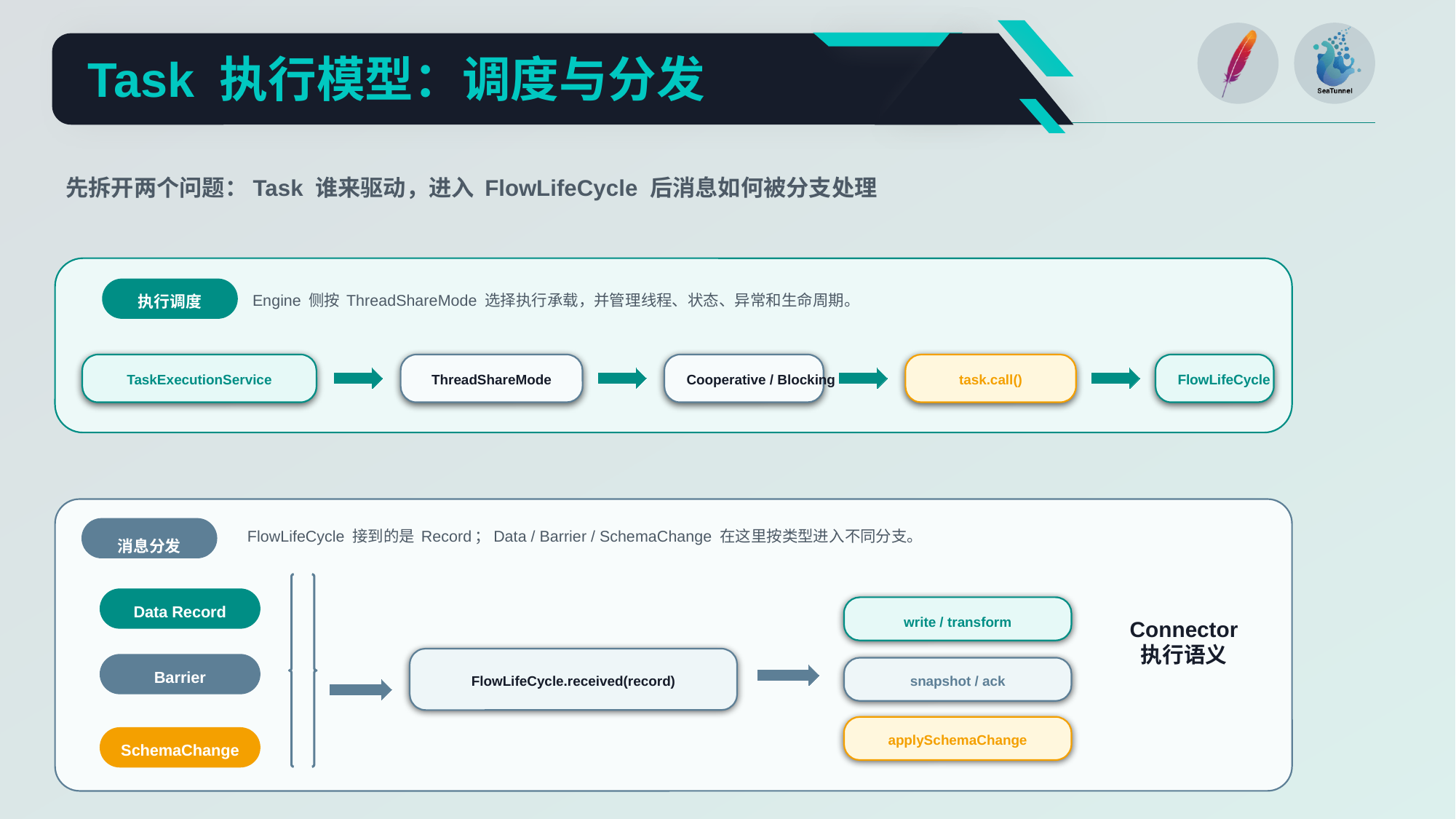

Task 执行模型：调度与分发
先拆开两个问题：Task 谁来驱动，进入 FlowLifeCycle 后消息如何被分支处理

Engine 侧按 ThreadShareMode 选择执行承载，并管理线程、状态、异常和生命周期。
执行调度

TaskExecutionService
ThreadShareMode
Cooperative / Blocking
task.call()
FlowLifeCycle

FlowLifeCycle 接到的是 Record；Data / Barrier / SchemaChange 在这里按类型进入不同分支。
消息分发

Data Record

Connector 执行语义
write / transform

Barrier

FlowLifeCycle.received(record)
snapshot / ack

applySchemaChange

SchemaChange